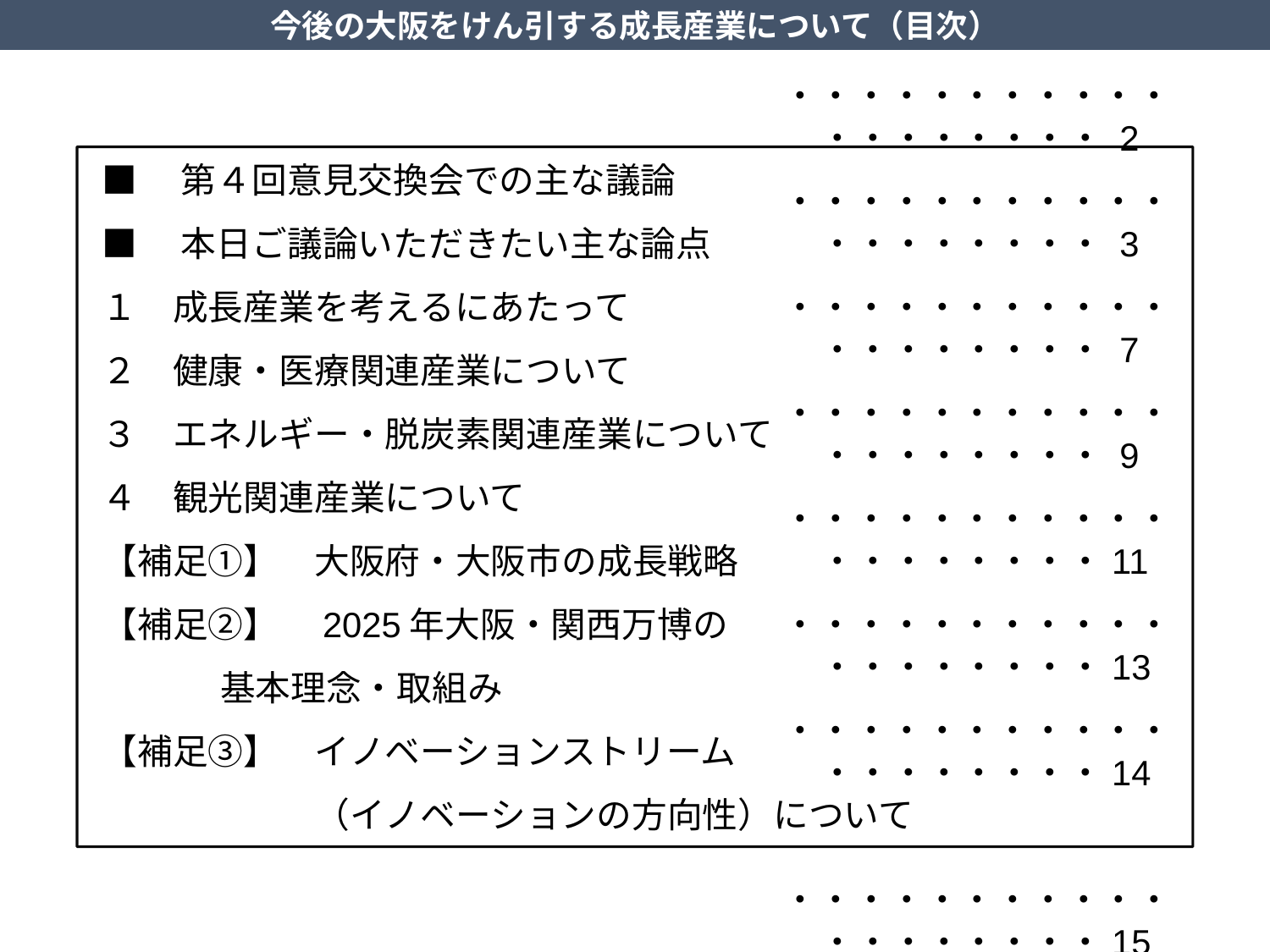

今後の大阪をけん引する成長産業について（目次）
■　第４回意見交換会での主な議論
■　本日ご議論いただきたい主な論点
１　成長産業を考えるにあたって
２　健康・医療関連産業について
３　エネルギー・脱炭素関連産業について
４　観光関連産業について
【補足①】　大阪府・大阪市の成長戦略
【補足②】　2025年大阪・関西万博の
              基本理念・取組み
【補足③】　イノベーションストリーム
　　　　　　（イノベーションの方向性）について
・・・・・・・・・・・・・・・・・・・ 1
・・・・・・・・・・・・・・・・・・・ 2
・・・・・・・・・・・・・・・・・・・ 3
・・・・・・・・・・・・・・・・・・・ 7
・・・・・・・・・・・・・・・・・・・ 9
・・・・・・・・・・・・・・・・・・・11
・・・・・・・・・・・・・・・・・・・13
・・・・・・・・・・・・・・・・・・・14

・・・・・・・・・・・・・・・・・・・15